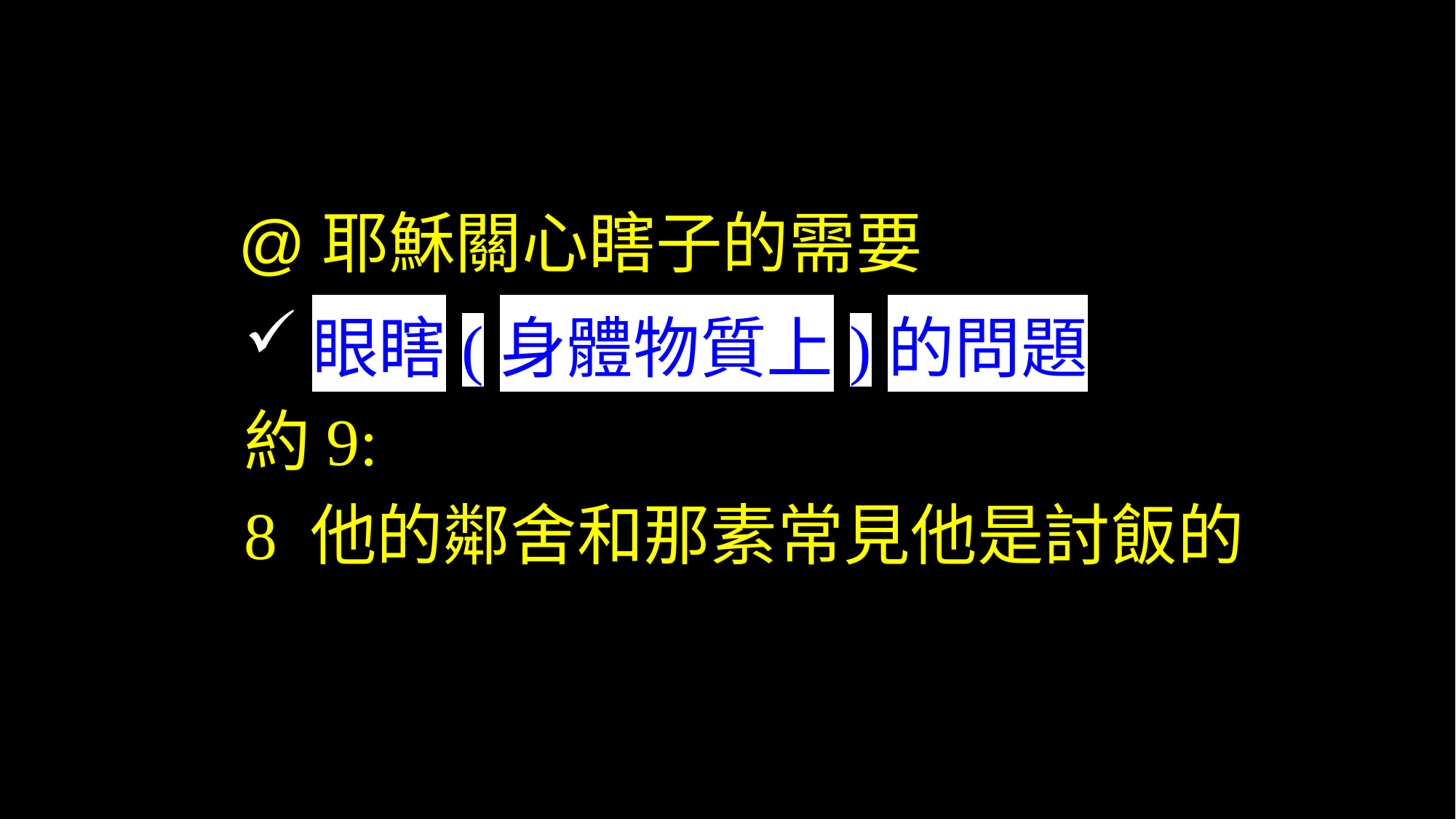

# @耶穌關心瞎子的需要
眼瞎(身體物質上)的問題
約9:
8 他的鄰舍和那素常見他是討飯的